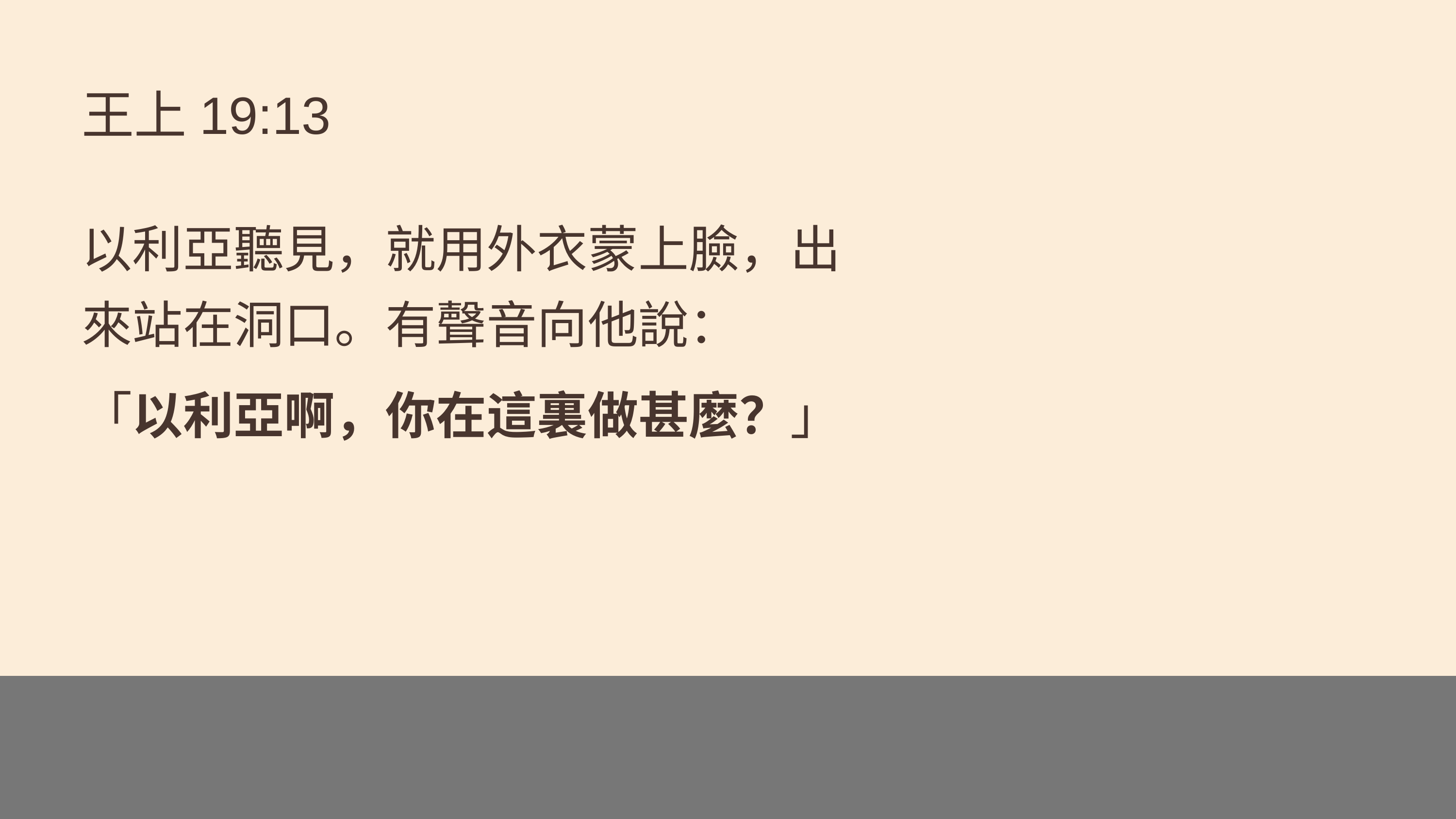

王上19:13
以利亞聽見，就用外衣蒙上臉，出來站在洞口。有聲音向他說：
「以利亞啊，你在這裏做甚麼？」